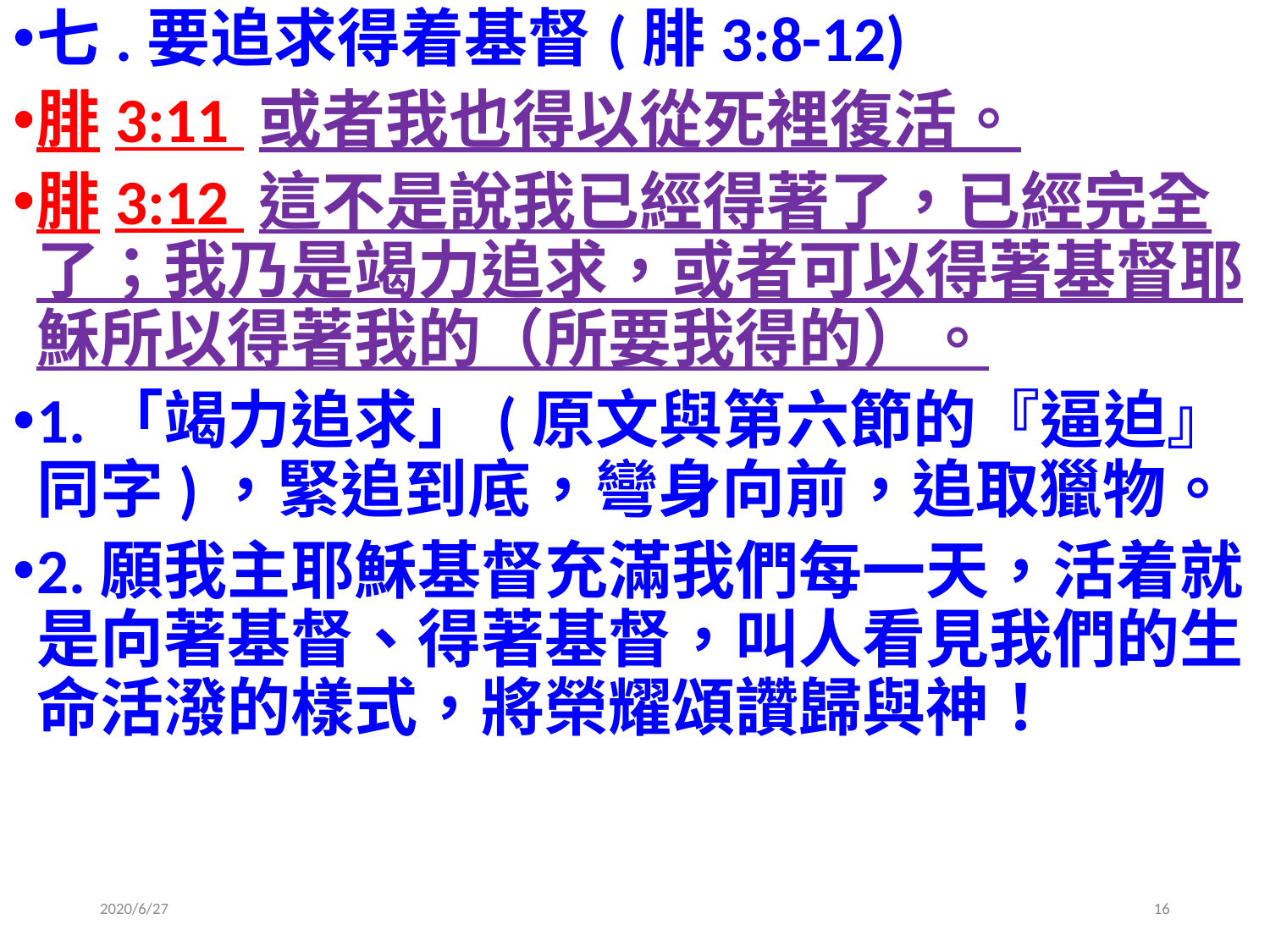

七.要追求得着基督(腓3:8-12)
腓3:11 或者我也得以從死裡復活。
腓3:12 這不是說我已經得著了，已經完全了；我乃是竭力追求，或者可以得著基督耶穌所以得著我的（所要我得的）。
1.「竭力追求」(原文與第六節的『逼迫』同字)，緊追到底，彎身向前，追取獵物。
2.願我主耶穌基督充滿我們每一天，活着就是向著基督、得著基督，叫人看見我們的生命活潑的樣式，將榮耀頌讚歸與神！

2020/6/27
16